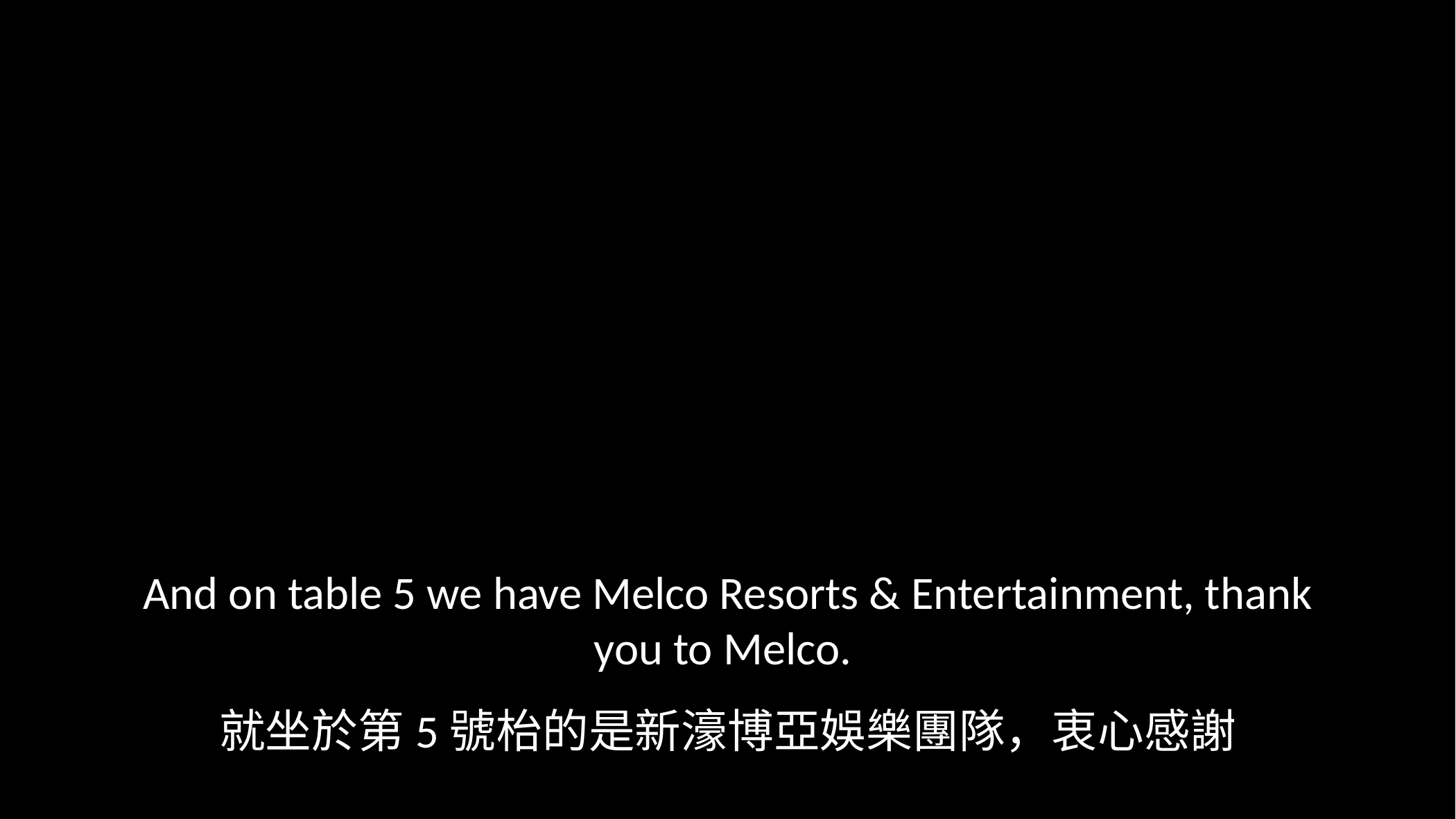

And on table 5 we have Melco Resorts & Entertainment, thank you to Melco.

就坐於第5號枱的是新濠博亞娛樂團隊，衷心感謝